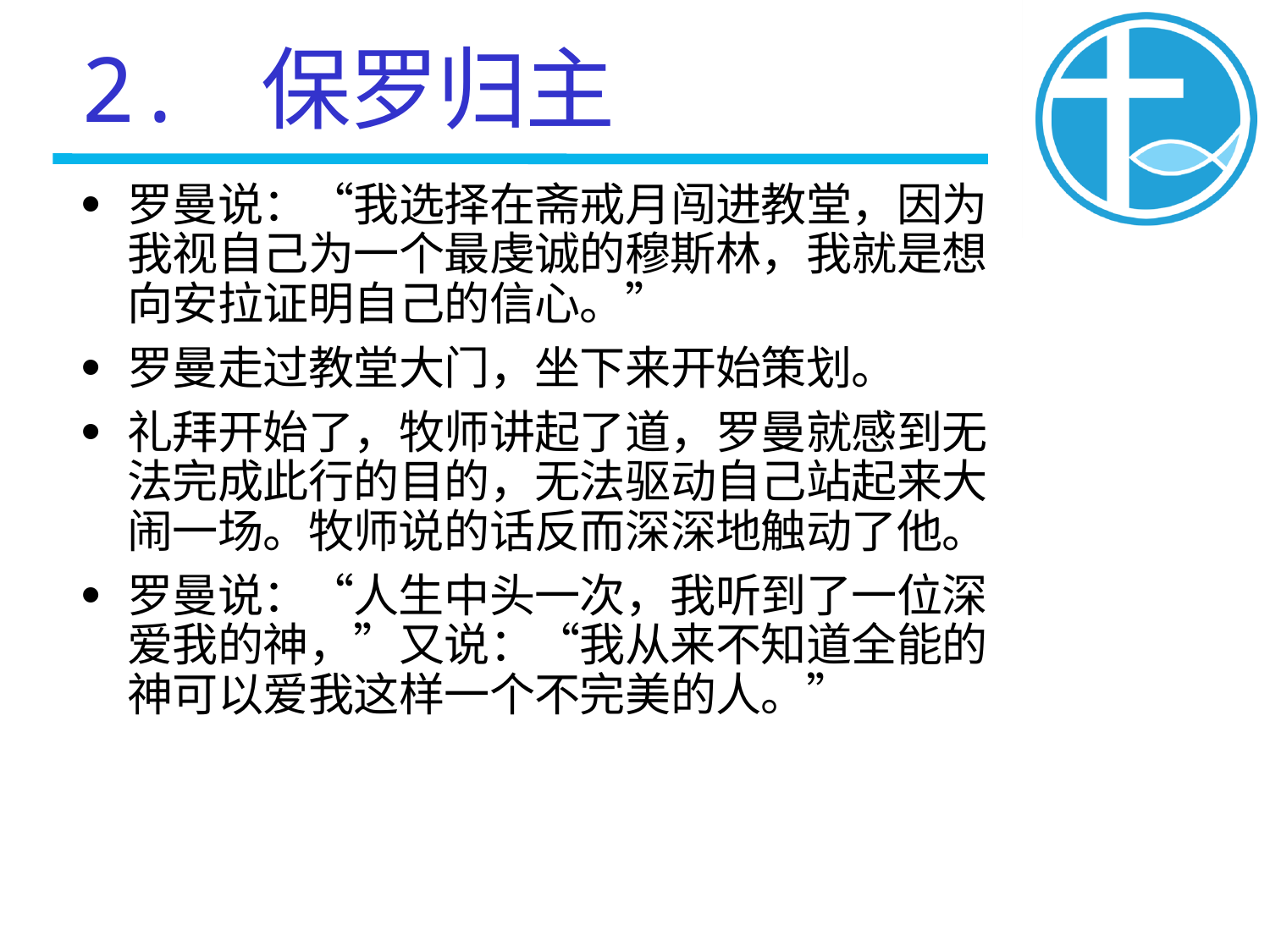

# 2. 保罗归主
罗曼说：“我选择在斋戒月闯进教堂，因为我视自己为一个最虔诚的穆斯林，我就是想向安拉证明自己的信心。”
罗曼走过教堂大门，坐下来开始策划。
礼拜开始了，牧师讲起了道，罗曼就感到无法完成此行的目的，无法驱动自己站起来大闹一场。牧师说的话反而深深地触动了他。
罗曼说：“人生中头一次，我听到了一位深爱我的神，”又说：“我从来不知道全能的神可以爱我这样一个不完美的人。”